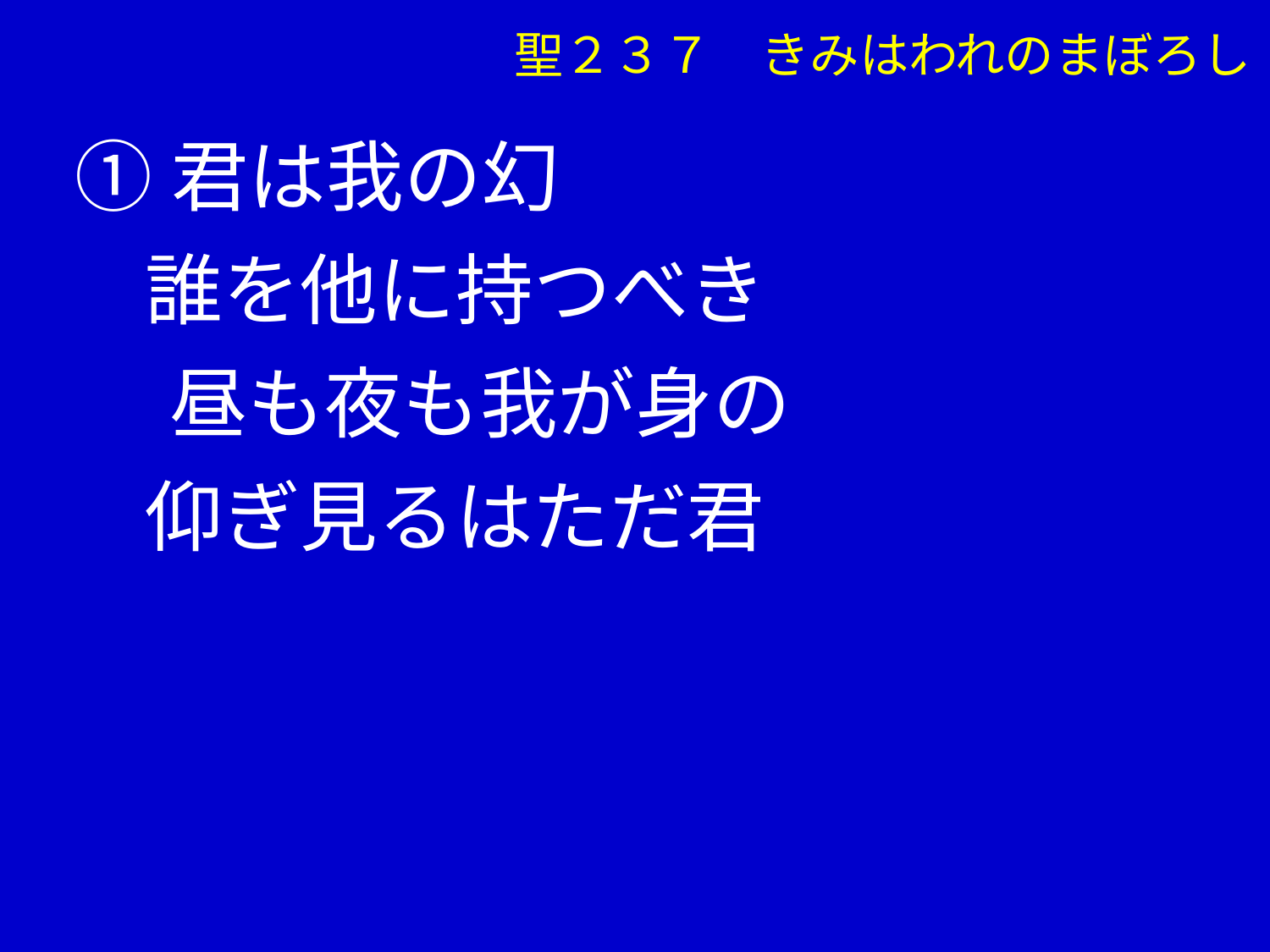

聖２３７　きみはわれのまぼろし
①君は我の幻
   誰を他に持つべき
　 昼も夜も我が身の
   仰ぎ見るはただ君